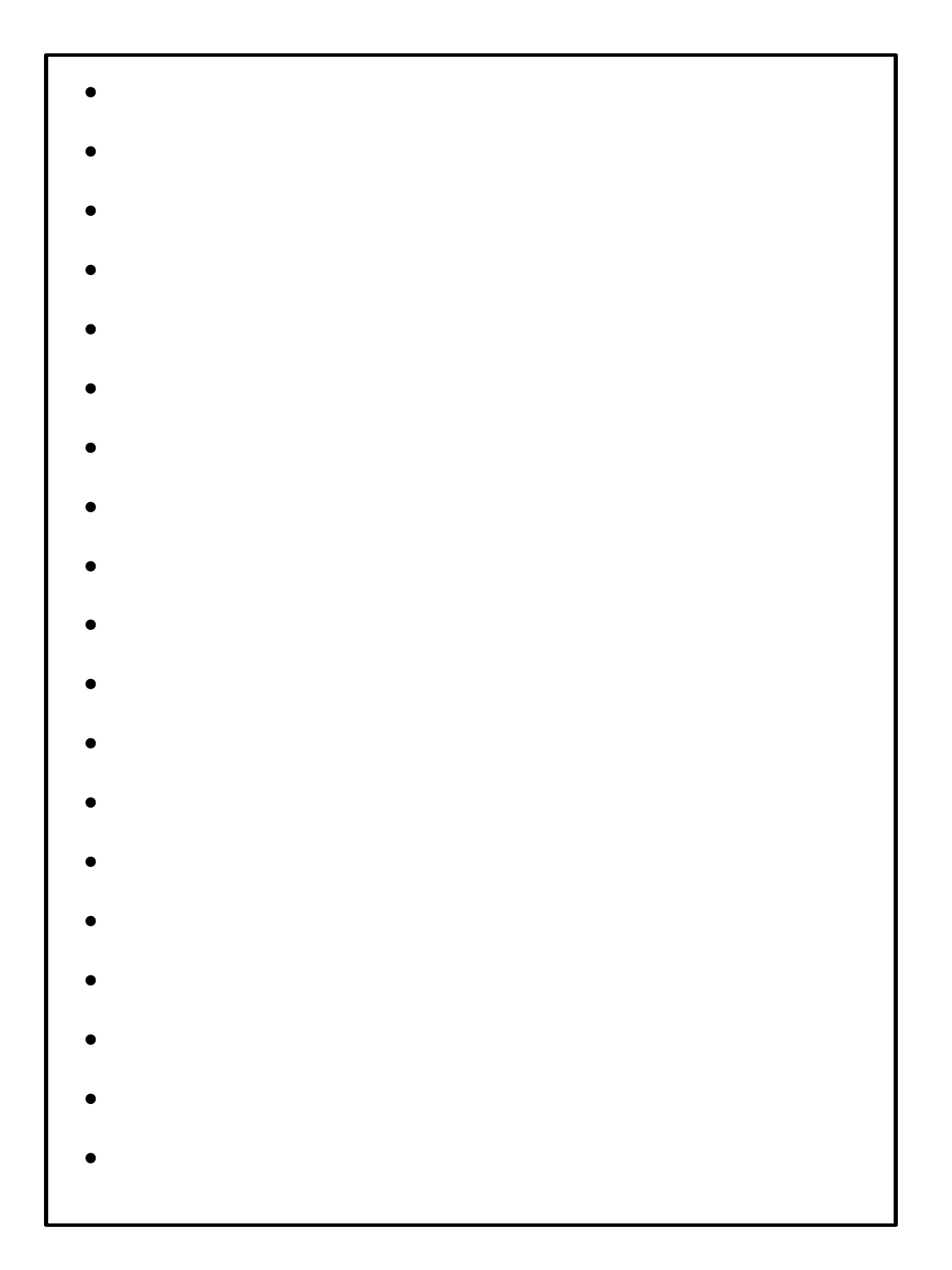

・
・
・
・
・
・
・
・
・
・
・
・
・
・
・
・
・
・
・